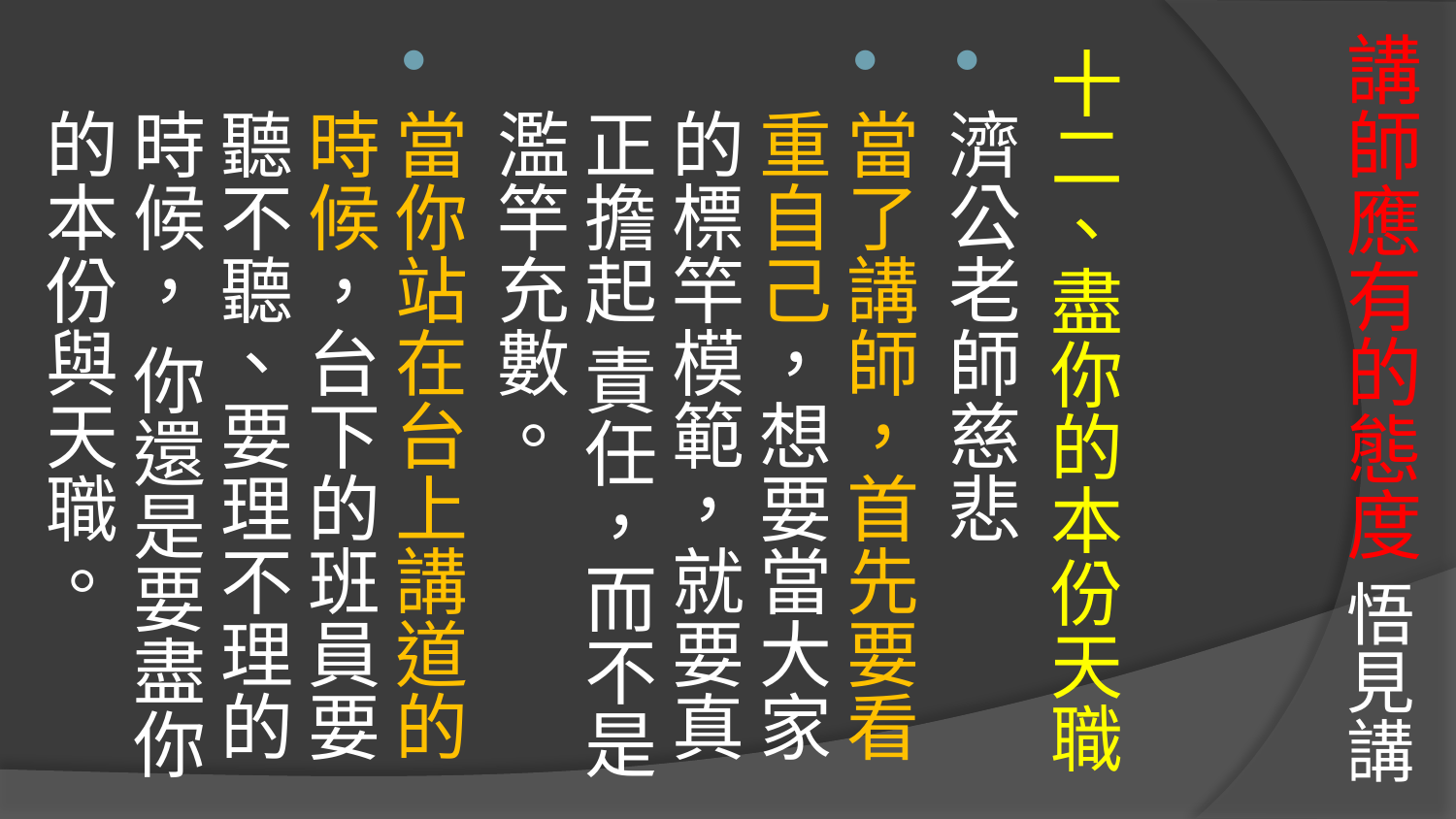

# 講師應有的態度 悟見講
十二、盡你的本份天職
濟公老師慈悲
當了講師，首先要看重自己，想要當大家的標竿模範，就要真正擔起 責任，而不是濫竿充數。
當你站在台上講道的時候，台下的班員要聽不聽、要理不理的時候， 你還是要盡你的本份與天職。